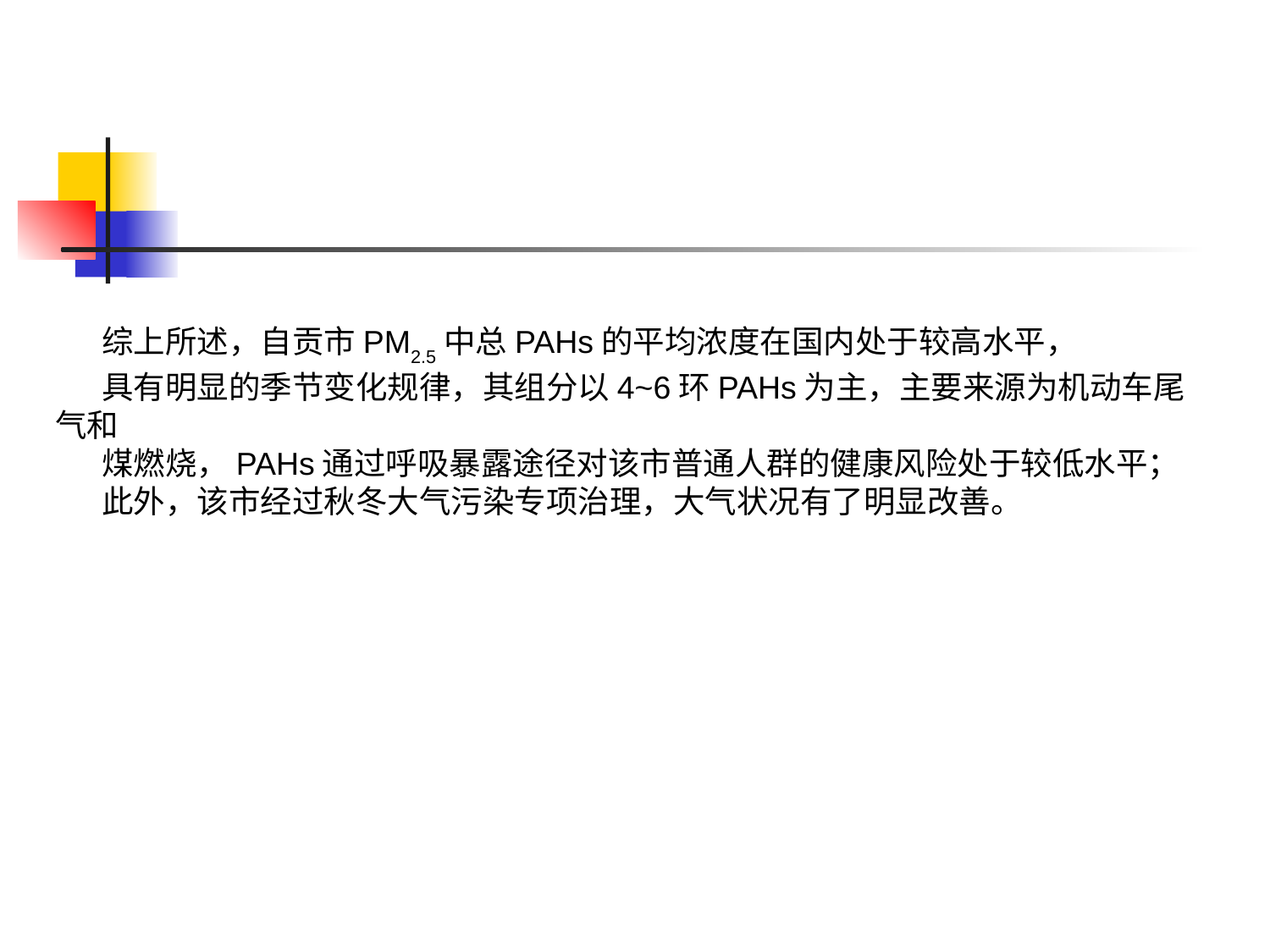

综上所述，自贡市PM2.5中总PAHs的平均浓度在国内处于较高水平，
具有明显的季节变化规律，其组分以4~6环PAHs为主，主要来源为机动车尾气和
煤燃烧，PAHs通过呼吸暴露途径对该市普通人群的健康风险处于较低水平；
此外，该市经过秋冬大气污染专项治理，大气状况有了明显改善。